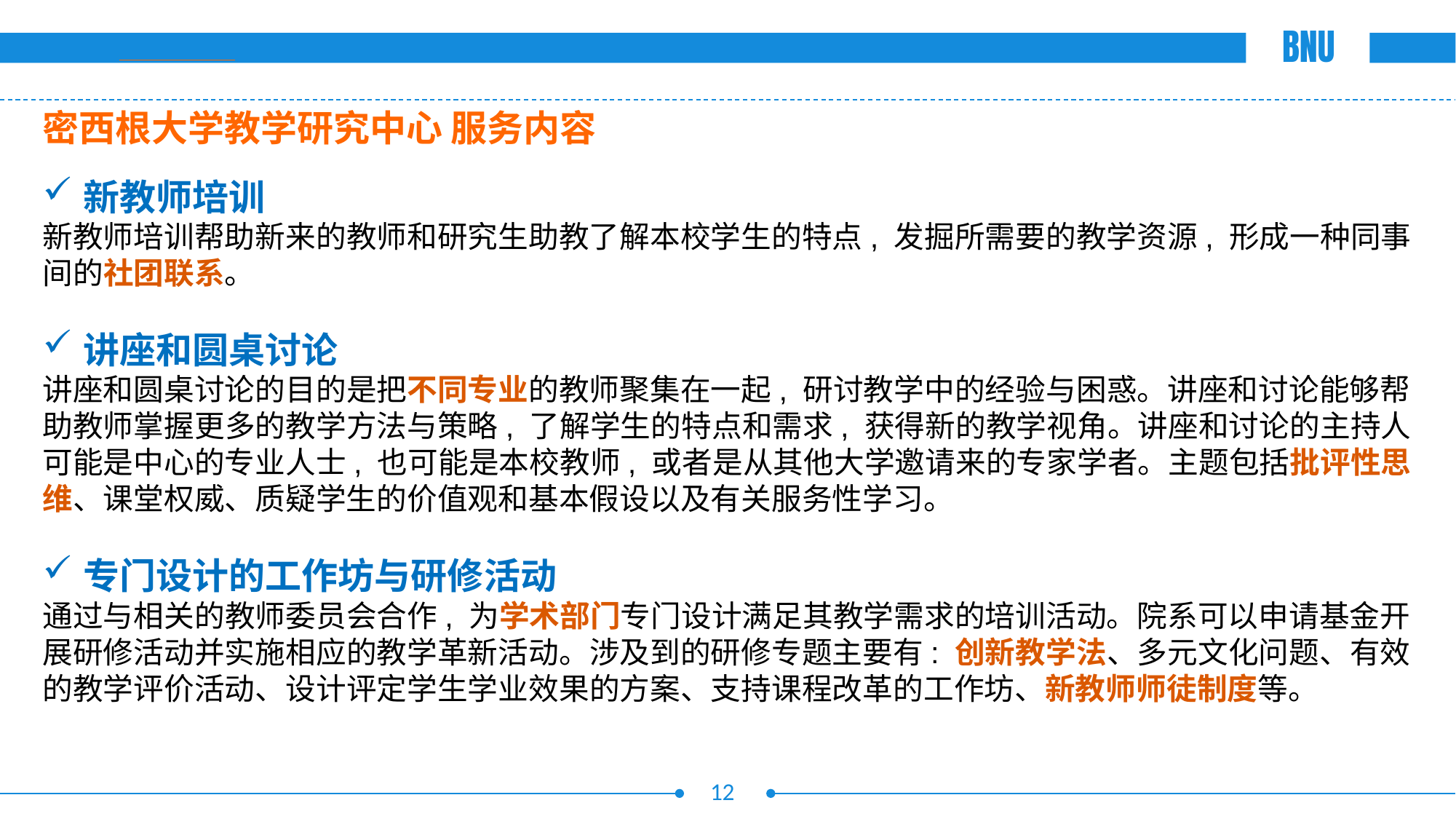

密西根大学教学研究中心 服务内容
新教师培训
新教师培训帮助新来的教师和研究生助教了解本校学生的特点, 发掘所需要的教学资源, 形成一种同事间的社团联系。

讲座和圆桌讨论
讲座和圆桌讨论的目的是把不同专业的教师聚集在一起, 研讨教学中的经验与困惑。讲座和讨论能够帮助教师掌握更多的教学方法与策略, 了解学生的特点和需求, 获得新的教学视角。讲座和讨论的主持人可能是中心的专业人士, 也可能是本校教师, 或者是从其他大学邀请来的专家学者。主题包括批评性思维、课堂权威、质疑学生的价值观和基本假设以及有关服务性学习。

专门设计的工作坊与研修活动
通过与相关的教师委员会合作, 为学术部门专门设计满足其教学需求的培训活动。院系可以申请基金开展研修活动并实施相应的教学革新活动。涉及到的研修专题主要有: 创新教学法、多元文化问题、有效的教学评价活动、设计评定学生学业效果的方案、支持课程改革的工作坊、新教师师徒制度等。